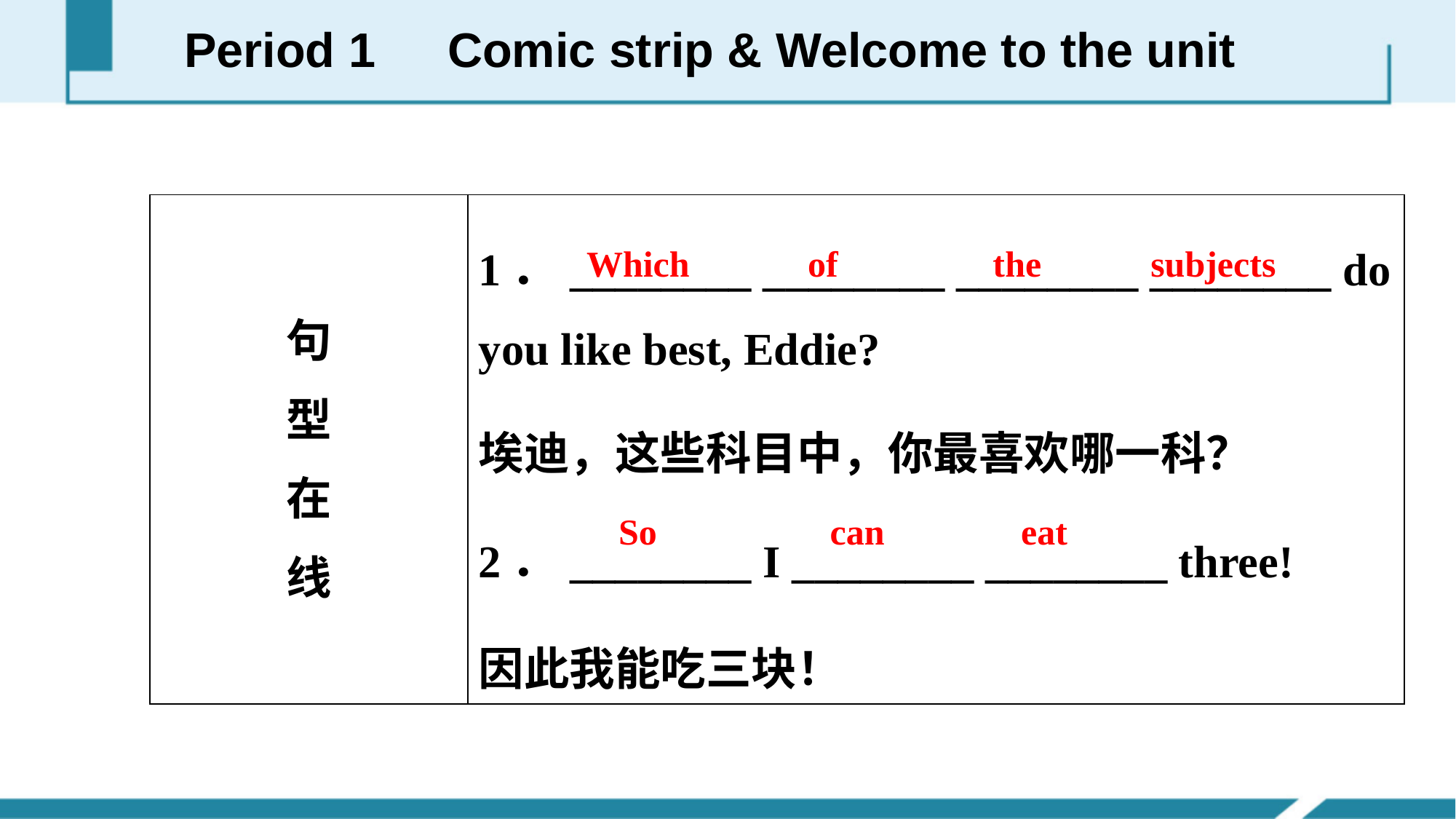

Period 1　Comic strip & Welcome to the unit
| 句 型 在 线 | 1．\_\_\_\_\_\_\_\_ \_\_\_\_\_\_\_\_ \_\_\_\_\_\_\_\_ \_\_\_\_\_\_\_\_ do you like best, Eddie? 埃迪，这些科目中，你最喜欢哪一科？ 2．\_\_\_\_\_\_\_\_ I \_\_\_\_\_\_\_\_ \_\_\_\_\_\_\_\_ three! 因此我能吃三块！ |
| --- | --- |
Which             of                 the            subjects

So                   can               eat